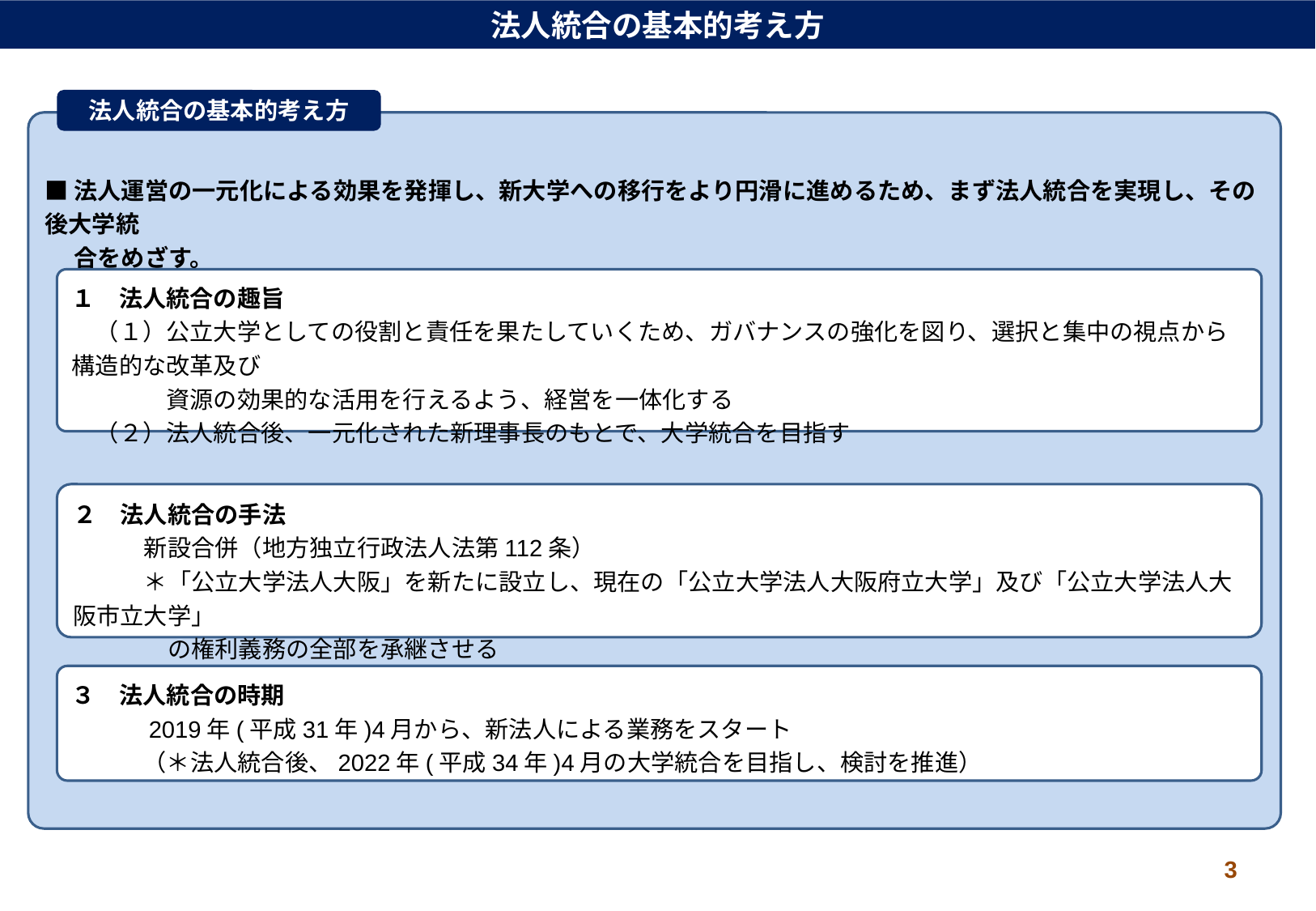

法人統合の基本的考え方
法人統合の基本的考え方

■法人運営の一元化による効果を発揮し、新大学への移行をより円滑に進めるため、まず法人統合を実現し、その後大学統
　 合をめざす。

１　法人統合の趣旨
　（１）公立大学としての役割と責任を果たしていくため、ガバナンスの強化を図り、選択と集中の視点から構造的な改革及び
　　　　資源の効果的な活用を行えるよう、経営を一体化する
　（２）法人統合後、一元化された新理事長のもとで、大学統合を目指す

２　法人統合の手法
　　　新設合併（地方独立行政法人法第112条）
　　　＊「公立大学法人大阪」を新たに設立し、現在の「公立大学法人大阪府立大学」及び「公立大学法人大阪市立大学」
　　　　の権利義務の全部を承継させる
３　法人統合の時期
　　　2019年(平成31年)4月から、新法人による業務をスタート
　　　（＊法人統合後、2022年(平成34年)4月の大学統合を目指し、検討を推進）
3